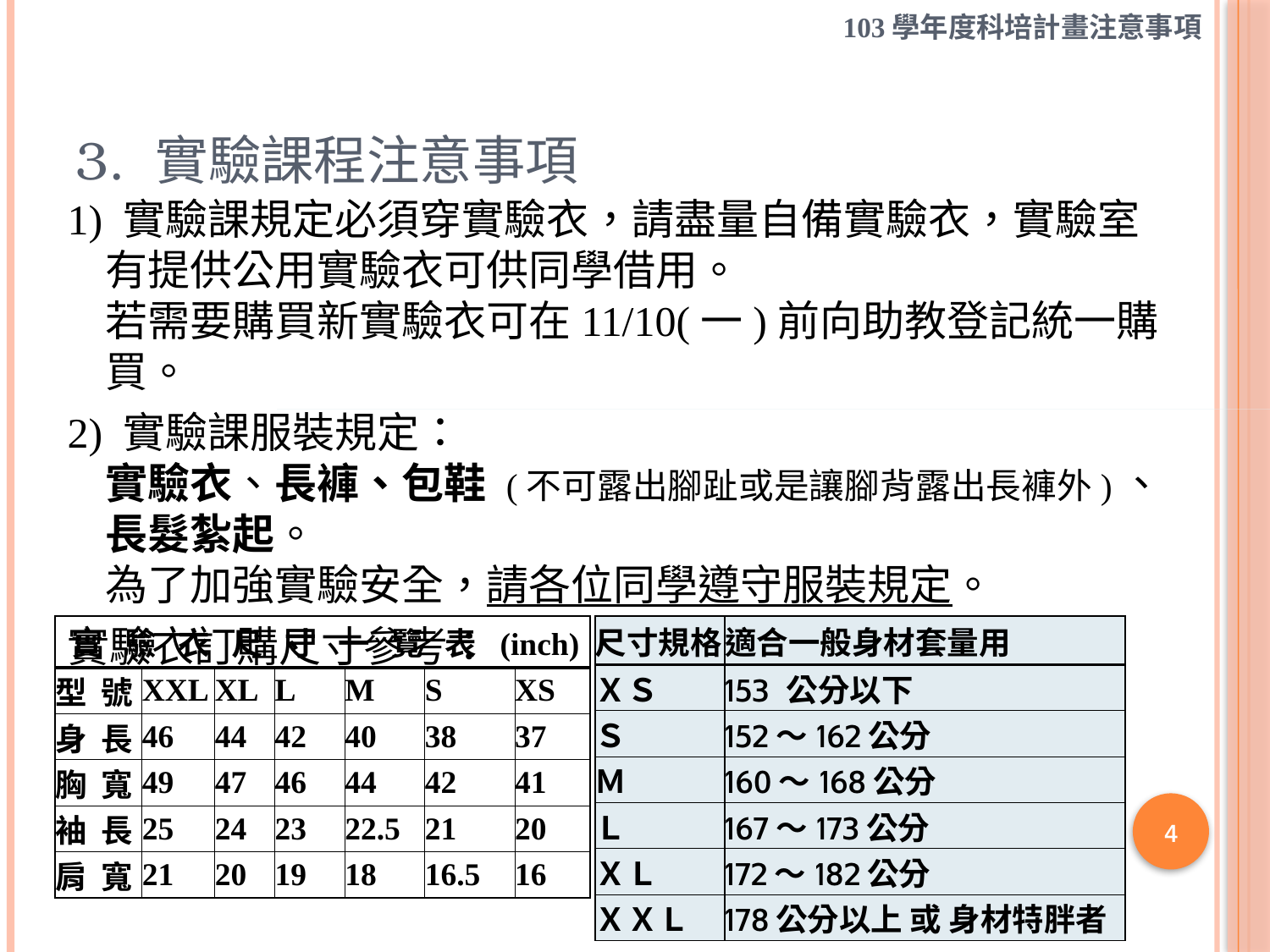

103學年度科培計畫注意事項
# 3. 實驗課程注意事項
1) 實驗課規定必須穿實驗衣，請盡量自備實驗衣，實驗室有提供公用實驗衣可供同學借用。
若需要購買新實驗衣可在11/10(一)前向助教登記統一購買。
2) 實驗課服裝規定：
實驗衣、長褲、包鞋 (不可露出腳趾或是讓腳背露出長褲外)、長髮紮起。
為了加強實驗安全，請各位同學遵守服裝規定。
實驗衣訂購尺寸參考：

| 實   驗   衣   尺   寸   一   覽   表  (inch) |  |  |  |  |  |  |
| --- | --- | --- | --- | --- | --- | --- |
| 型  號 | XXL | XL | L | M | S | XS |
| 身  長 | 46 | 44 | 42 | 40 | 38 | 37 |
| 胸  寬 | 49 | 47 | 46 | 44 | 42 | 41 |
| 袖  長 | 25 | 24 | 23 | 22.5 | 21 | 20 |
| 肩  寬 | 21 | 20 | 19 | 18 | 16.5 | 16 |
| 尺寸規格 | 適合一般身材套量用 |
| --- | --- |
| ＸＳ | 153 公分以下 |
| Ｓ | 152～162公分 |
| Ｍ | 160～168公分 |
| Ｌ | 167～173公分 |
| ＸＬ | 172～182公分 |
| ＸＸＬ | 178公分以上 或 身材特胖者 |
4